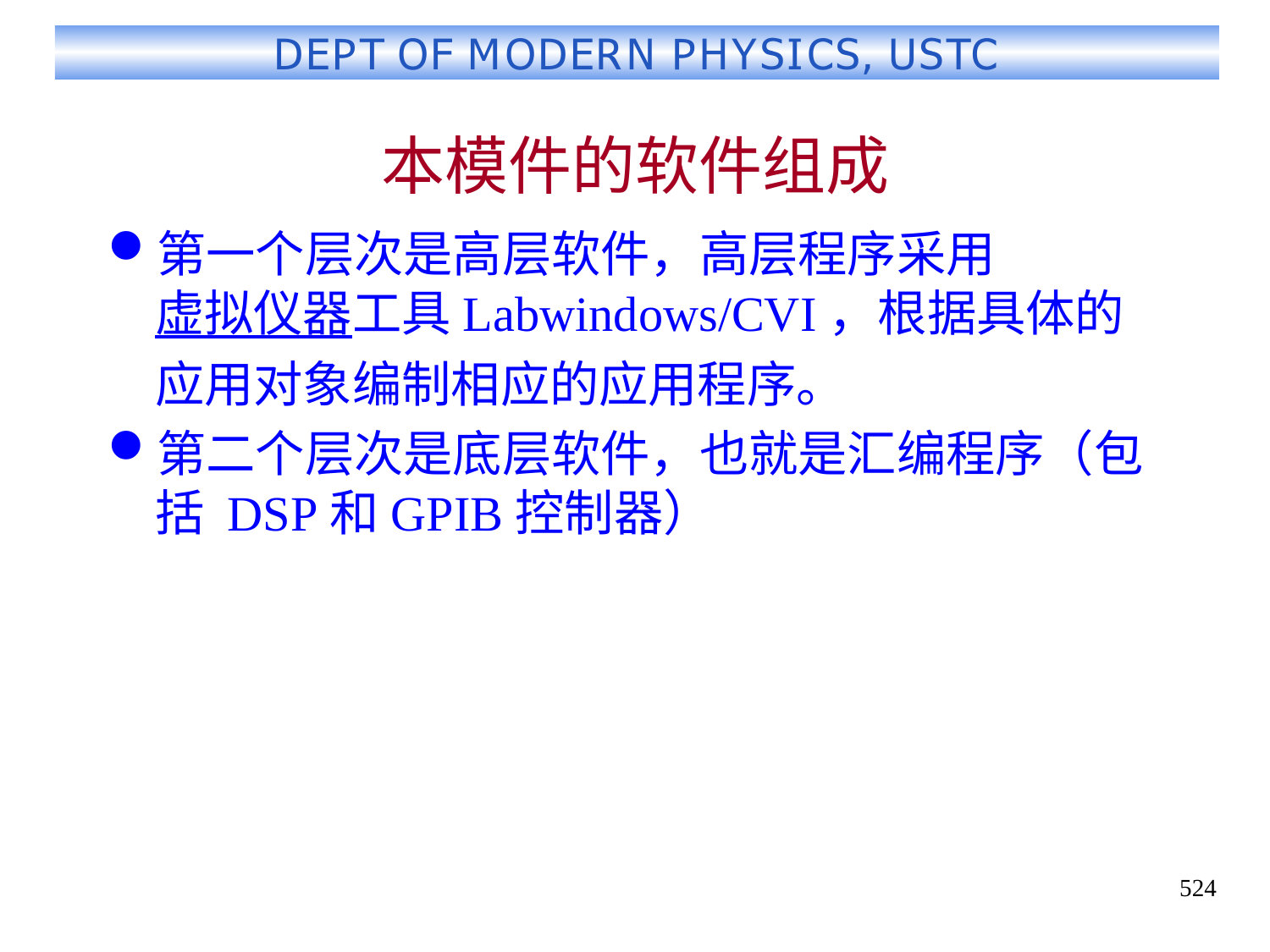

# 本模件的软件组成
第一个层次是高层软件，高层程序采用虚拟仪器工具Labwindows/CVI，根据具体的应用对象编制相应的应用程序。
第二个层次是底层软件，也就是汇编程序（包括 DSP和GPIB控制器）
524